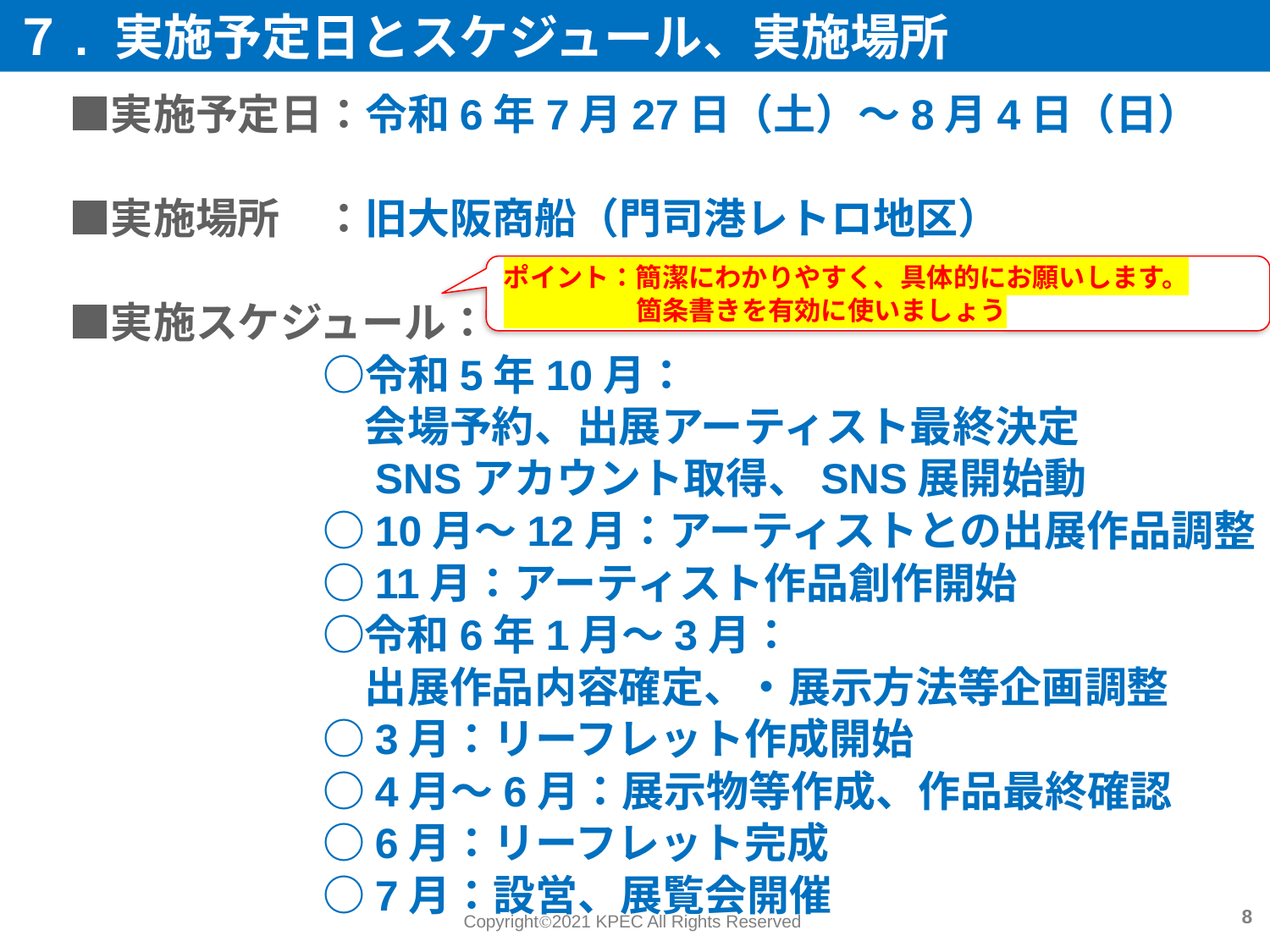

７. 実施予定日とスケジュール、実施場所
　■実施予定日：令和6年7月27日（土）〜8月4日（日）

　■実施場所　：旧大阪商船（門司港レトロ地区）

　■実施スケジュール：
　　　　　　　○令和5年10月：
　　　　　　　　会場予約、出展アーティスト最終決定
　　　　　　　　SNSアカウント取得、SNS展開始動
　　　　　　　○10月〜12月：アーティストとの出展作品調整
　　　　　　　○11月：アーティスト作品創作開始
　　　　　　　○令和6年1月〜3月：
　　　　　　　　出展作品内容確定、・展示方法等企画調整
　　　　　　　○3月：リーフレット作成開始
　　　　　　　○4月〜6月：展示物等作成、作品最終確認
　　　　　　　○6月：リーフレット完成
　　　　　　　○7月：設営、展覧会開催
ポイント：簡潔にわかりやすく、具体的にお願いします。
　　　　　箇条書きを有効に使いましょう